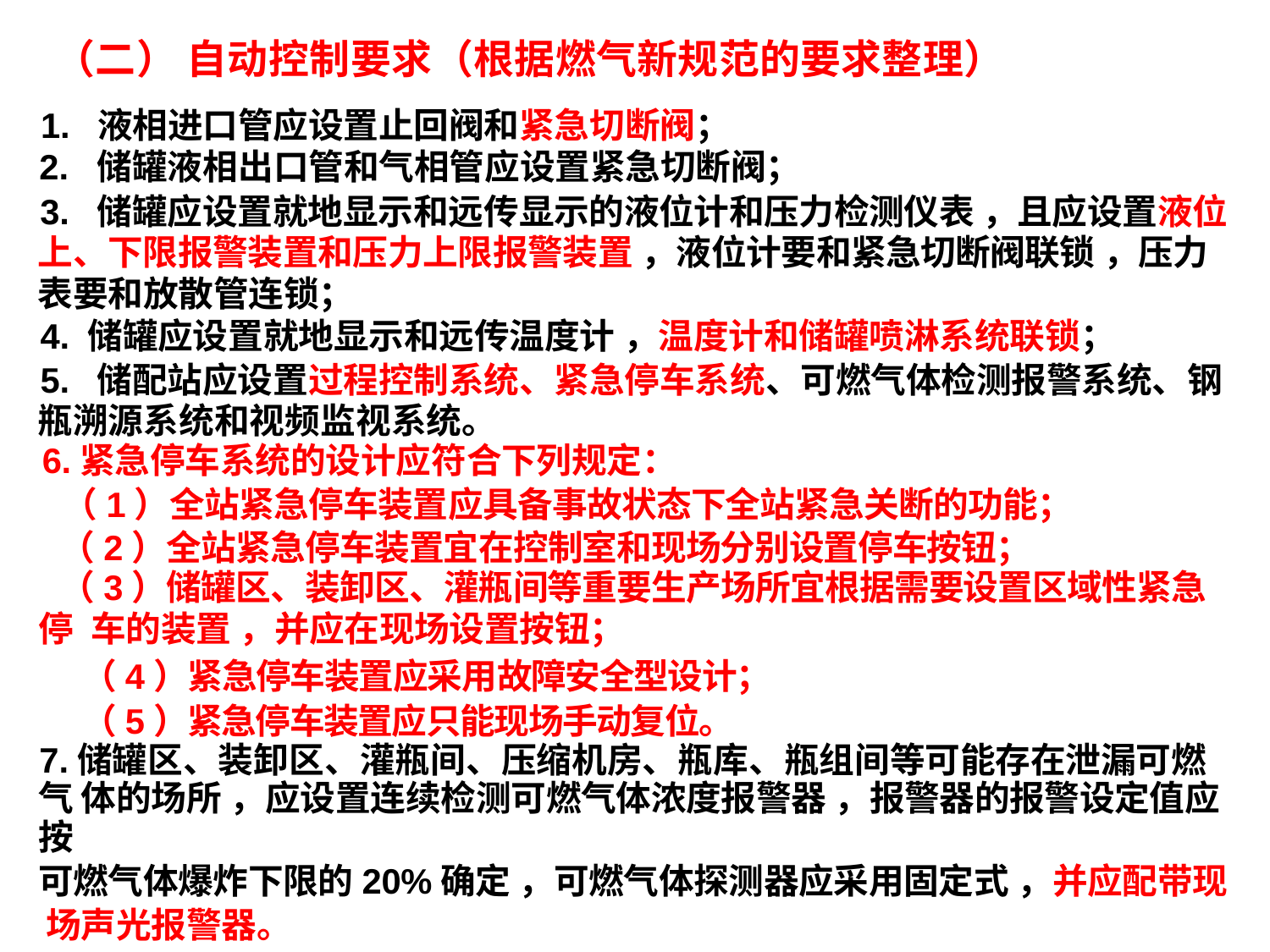

（二） 自动控制要求（根据燃气新规范的要求整理）
1.  液相进口管应设置止回阀和紧急切断阀；
2.  储罐液相出口管和气相管应设置紧急切断阀；
3.  储罐应设置就地显示和远传显示的液位计和压力检测仪表 ，且应设置液位  上、下限报警装置和压力上限报警装置 ，液位计要和紧急切断阀联锁 ，压力    表要和放散管连锁；
4. 储罐应设置就地显示和远传温度计 ，温度计和储罐喷淋系统联锁；
5.  储配站应设置过程控制系统、紧急停车系统、可燃气体检测报警系统、钢  瓶溯源系统和视频监视系统。
6.紧急停车系统的设计应符合下列规定：
（1）全站紧急停车装置应具备事故状态下全站紧急关断的功能；                   （2）全站紧急停车装置宜在控制室和现场分别设置停车按钮；
（3）储罐区、装卸区、灌瓶间等重要生产场所宜根据需要设置区域性紧急停  车的装置 ，并应在现场设置按钮；
（4）紧急停车装置应采用故障安全型设计；
（5）紧急停车装置应只能现场手动复位。
7.储罐区、装卸区、灌瓶间、压缩机房、瓶库、瓶组间等可能存在泄漏可燃气 体的场所 ，应设置连续检测可燃气体浓度报警器 ，报警器的报警设定值应按
可燃气体爆炸下限的20%确定 ，可燃气体探测器应采用固定式 ，并应配带现   场声光报警器。